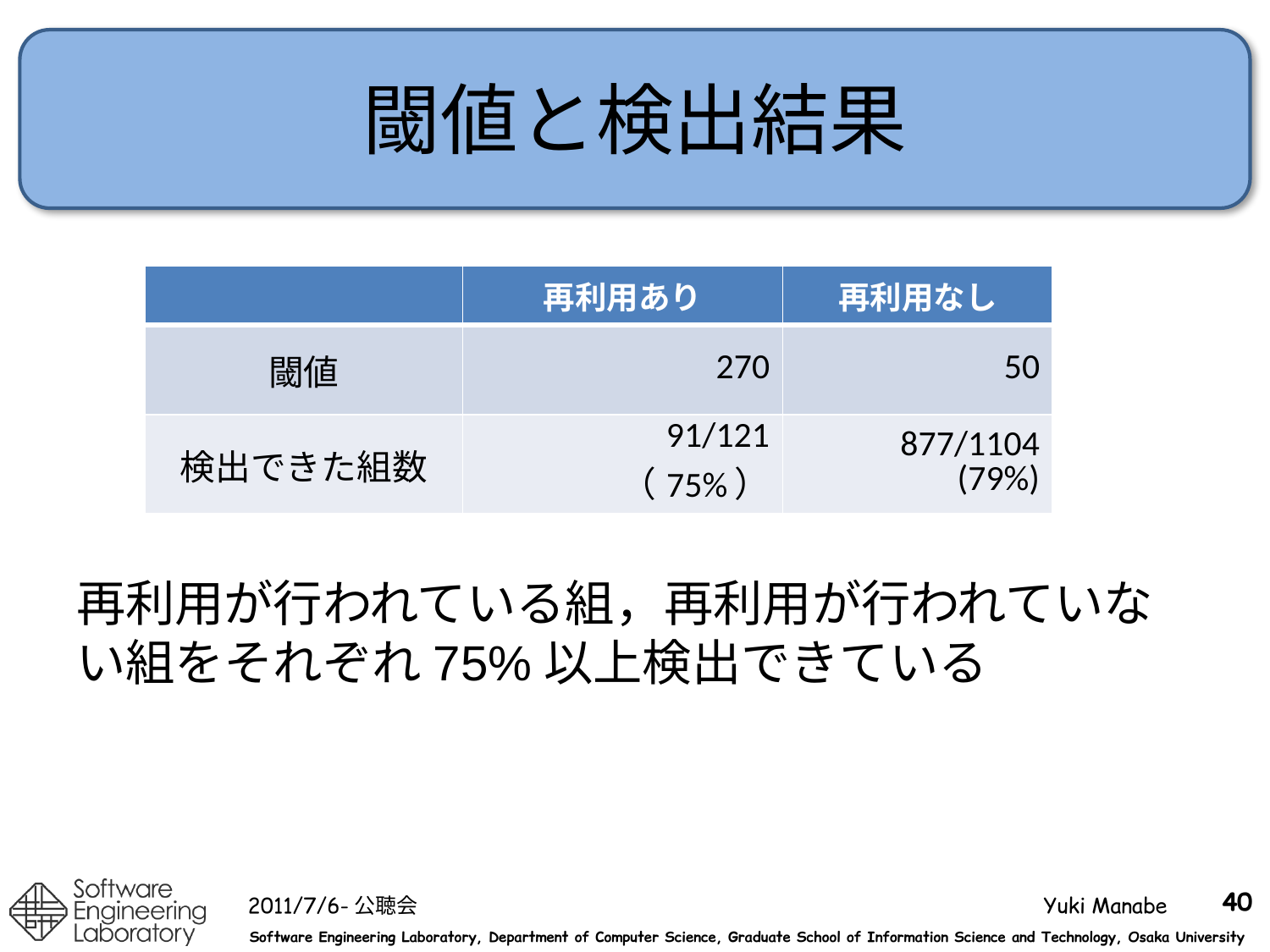

# 閾値と検出結果
|  | 再利用あり | 再利用なし |
| --- | --- | --- |
| 閾値 | 270 | 50 |
| 検出できた組数 | 91/121 （75%） | 877/1104 (79%) |
再利用が行われている組，再利用が行われていない組をそれぞれ75%以上検出できている

40
2011/7/6-公聴会
Yuki Manabe